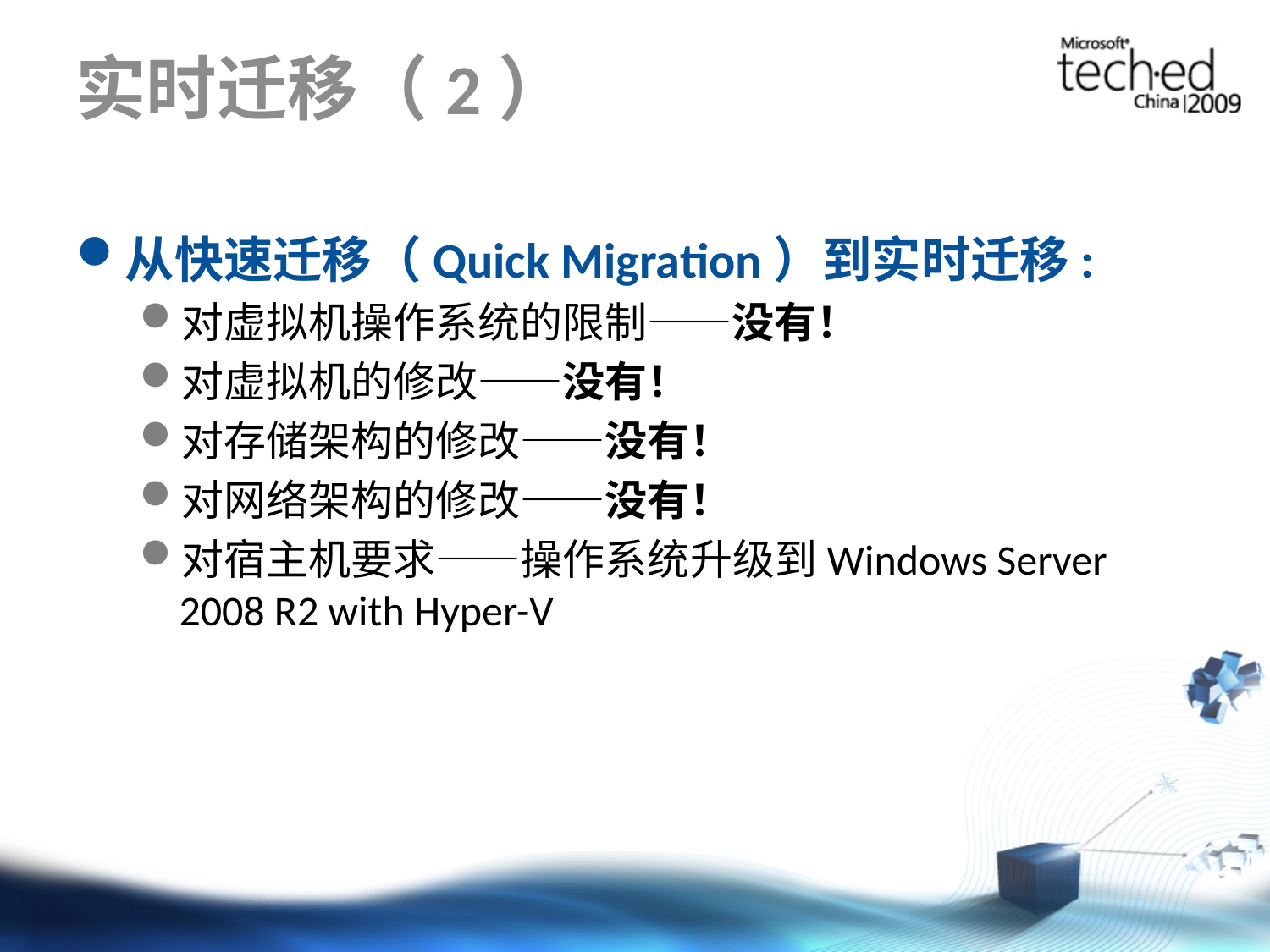

# 实时迁移（2）
从快速迁移（Quick Migration）到实时迁移:
对虚拟机操作系统的限制——没有！
对虚拟机的修改——没有！
对存储架构的修改——没有！
对网络架构的修改——没有！
对宿主机要求——操作系统升级到Windows Server 2008 R2 with Hyper-V